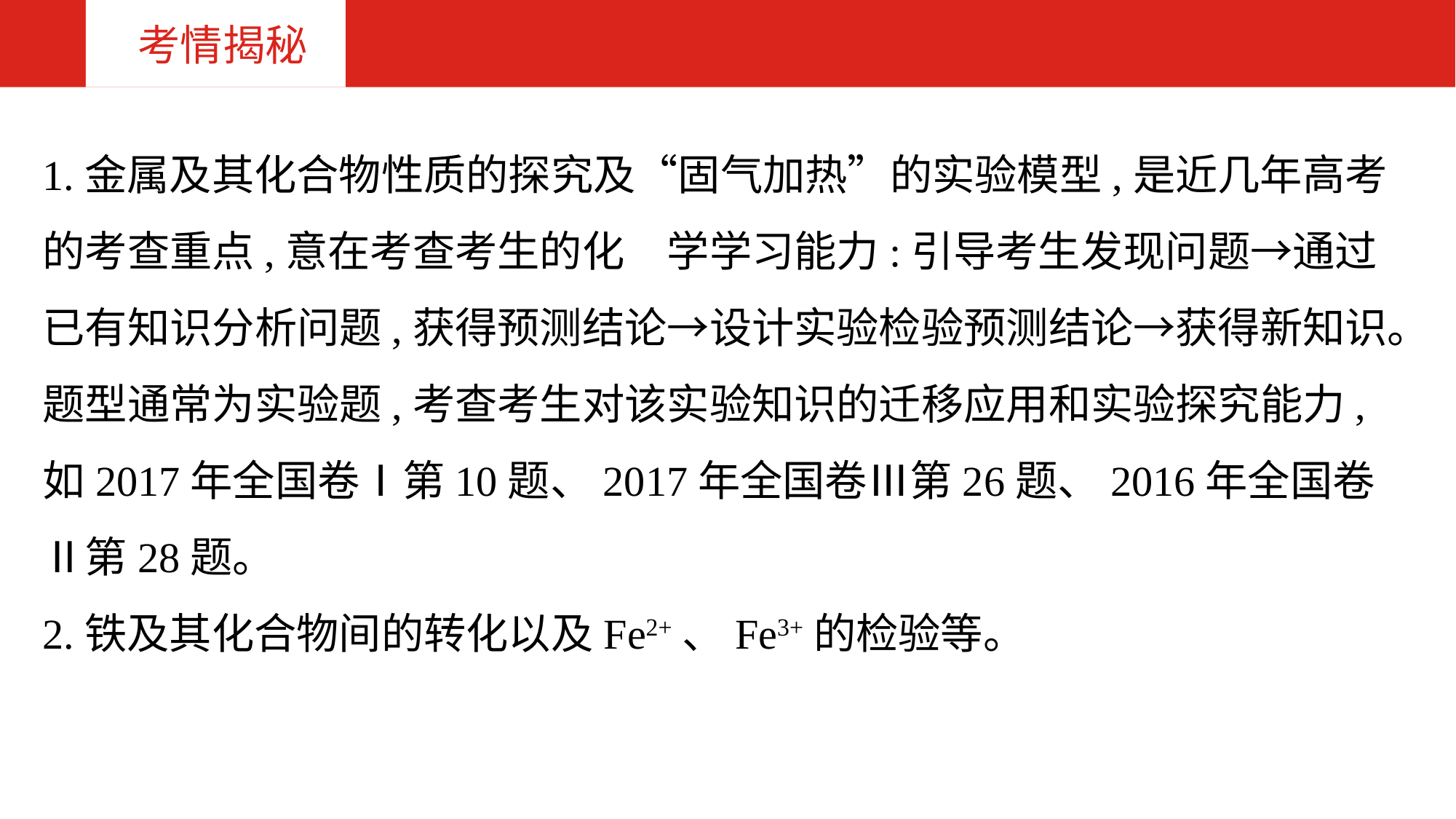

考情揭秘

1.金属及其化合物性质的探究及“固气加热”的实验模型,是近几年高考的考查重点,意在考查考生的化　学学习能力:引导考生发现问题→通过已有知识分析问题,获得预测结论→设计实验检验预测结论→获得新知识。题型通常为实验题,考查考生对该实验知识的迁移应用和实验探究能力,如2017年全国卷Ⅰ第10题、2017年全国卷Ⅲ第26题、2016年全国卷Ⅱ第28题。
2.铁及其化合物间的转化以及Fe2+、Fe3+的检验等。